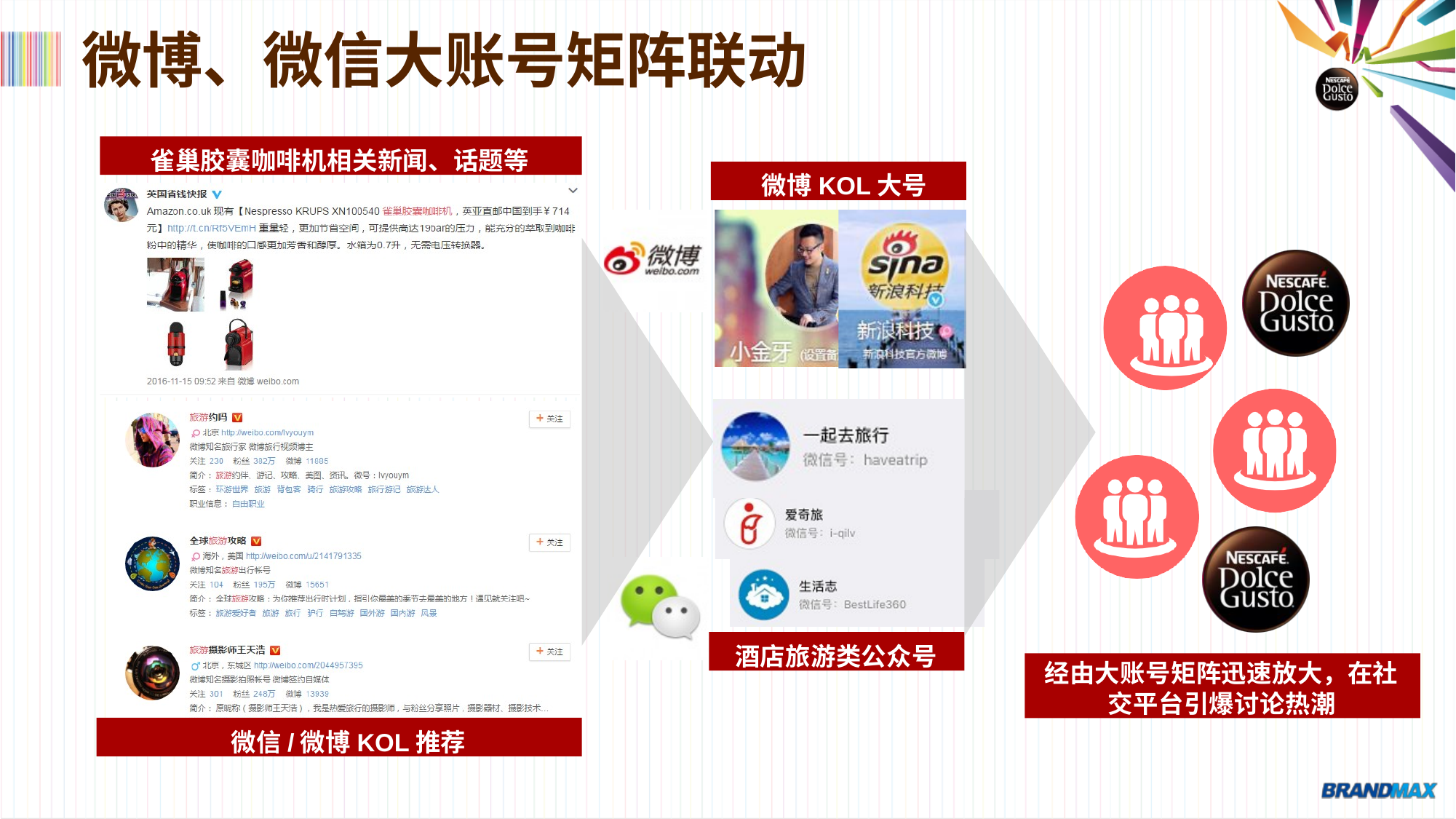

# 微博、微信大账号矩阵联动
雀巢胶囊咖啡机相关新闻、话题等
微博KOL大号

酒店旅游类公众号
经由大账号矩阵迅速放大，在社 交平台引爆讨论热潮
微信/微博KOL推荐